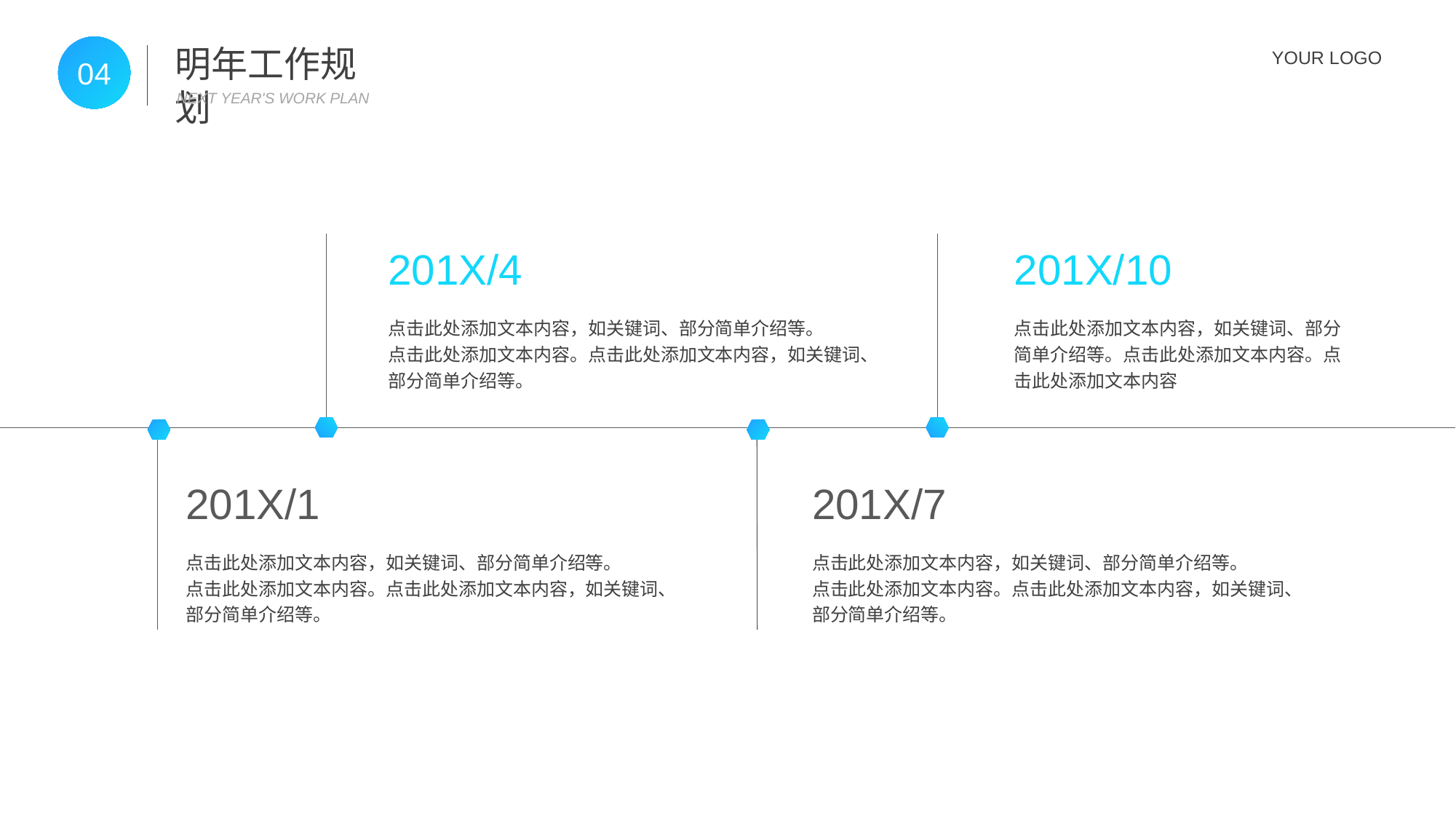

明年工作规划

04
NEXT YEAR'S WORK PLAN
YOUR LOGO
201X/4
点击此处添加文本内容，如关键词、部分简单介绍等。
点击此处添加文本内容。点击此处添加文本内容，如关键词、部分简单介绍等。
201X/10
点击此处添加文本内容，如关键词、部分简单介绍等。点击此处添加文本内容。点击此处添加文本内容

201X/1
点击此处添加文本内容，如关键词、部分简单介绍等。
点击此处添加文本内容。点击此处添加文本内容，如关键词、部分简单介绍等。
201X/7
点击此处添加文本内容，如关键词、部分简单介绍等。
点击此处添加文本内容。点击此处添加文本内容，如关键词、部分简单介绍等。